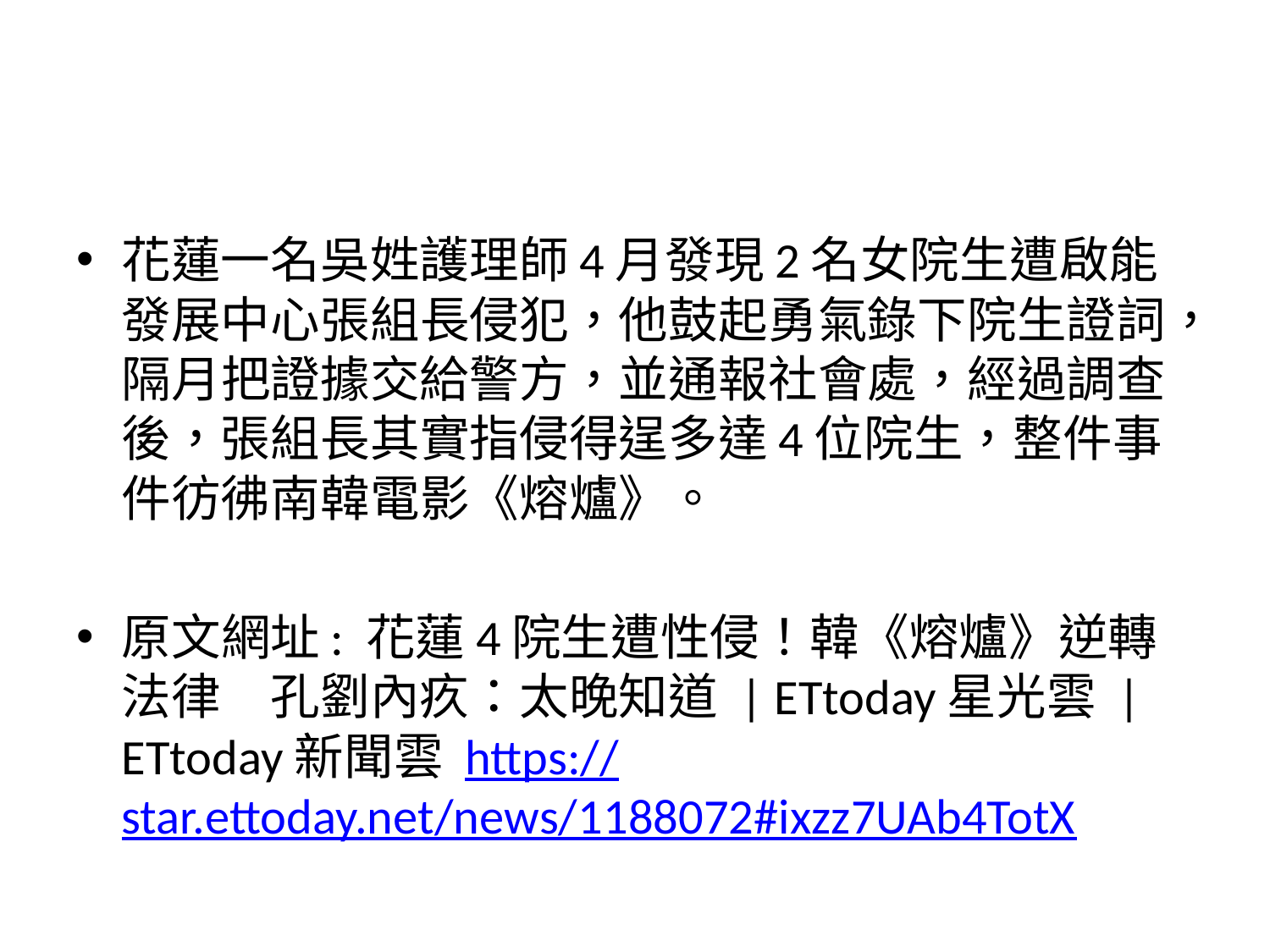

#
花蓮一名吳姓護理師4月發現2名女院生遭啟能發展中心張組長侵犯，他鼓起勇氣錄下院生證詞，隔月把證據交給警方，並通報社會處，經過調查後，張組長其實指侵得逞多達4位院生，整件事件彷彿南韓電影《熔爐》。

原文網址: 花蓮4院生遭性侵！韓《熔爐》逆轉法律　孔劉內疚：太晚知道 | ETtoday星光雲 | ETtoday新聞雲 https://star.ettoday.net/news/1188072#ixzz7UAb4TotX